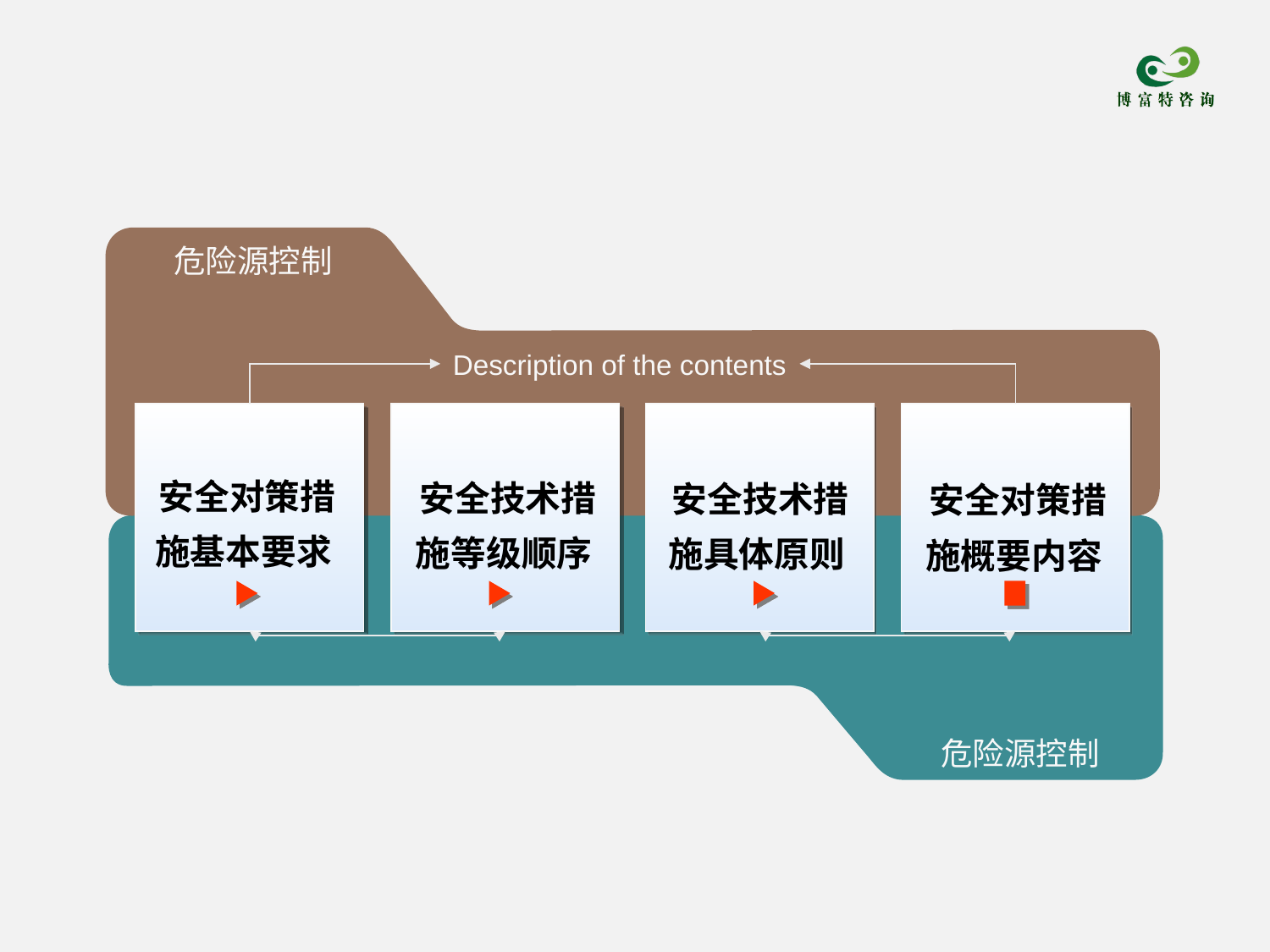

危险源控制
Description of the contents

安全对策措施基本要求
安全技术措施等级顺序
安全技术措施具体原则
安全对策措施概要内容

危险源控制